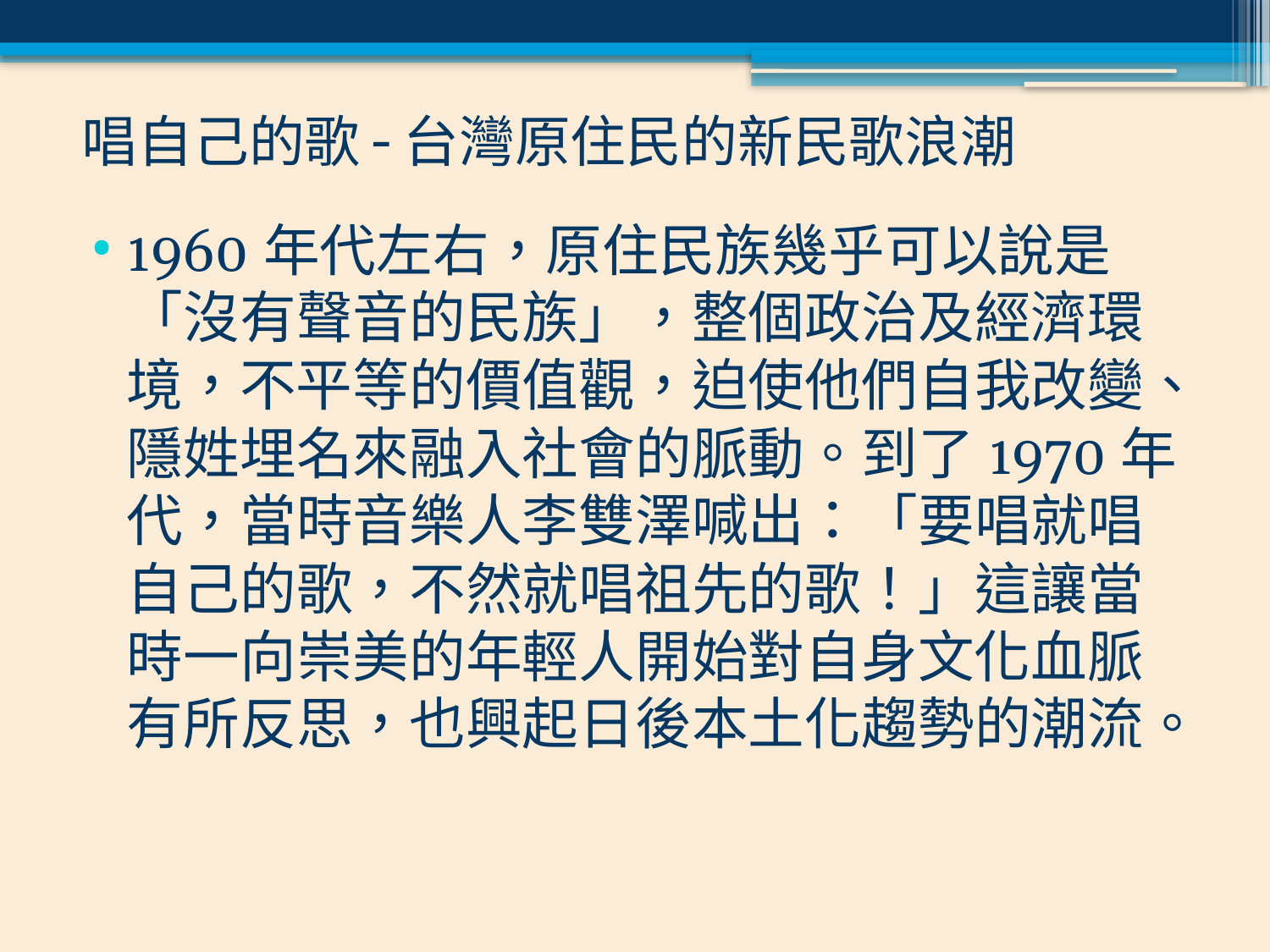

# 唱自己的歌-台灣原住民的新民歌浪潮
1960年代左右，原住民族幾乎可以說是「沒有聲音的民族」，整個政治及經濟環境，不平等的價值觀，迫使他們自我改變、隱姓埋名來融入社會的脈動。到了1970年代，當時音樂人李雙澤喊出：「要唱就唱自己的歌，不然就唱祖先的歌！」這讓當時一向崇美的年輕人開始對自身文化血脈有所反思，也興起日後本土化趨勢的潮流。